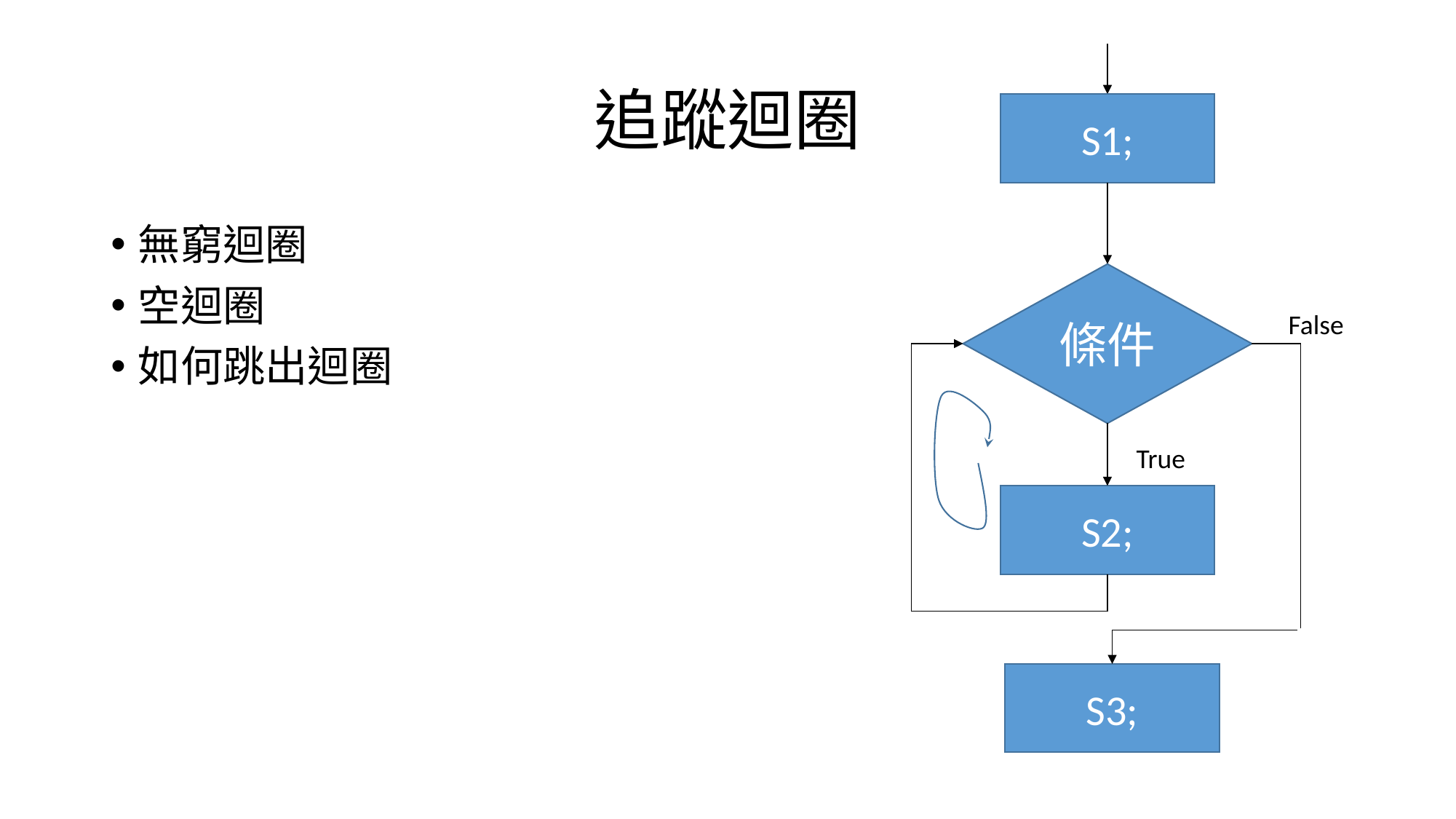

# 追蹤迴圈
S1;
條件
False

True

S2;
S3;
無窮迴圈
空迴圈
如何跳出迴圈